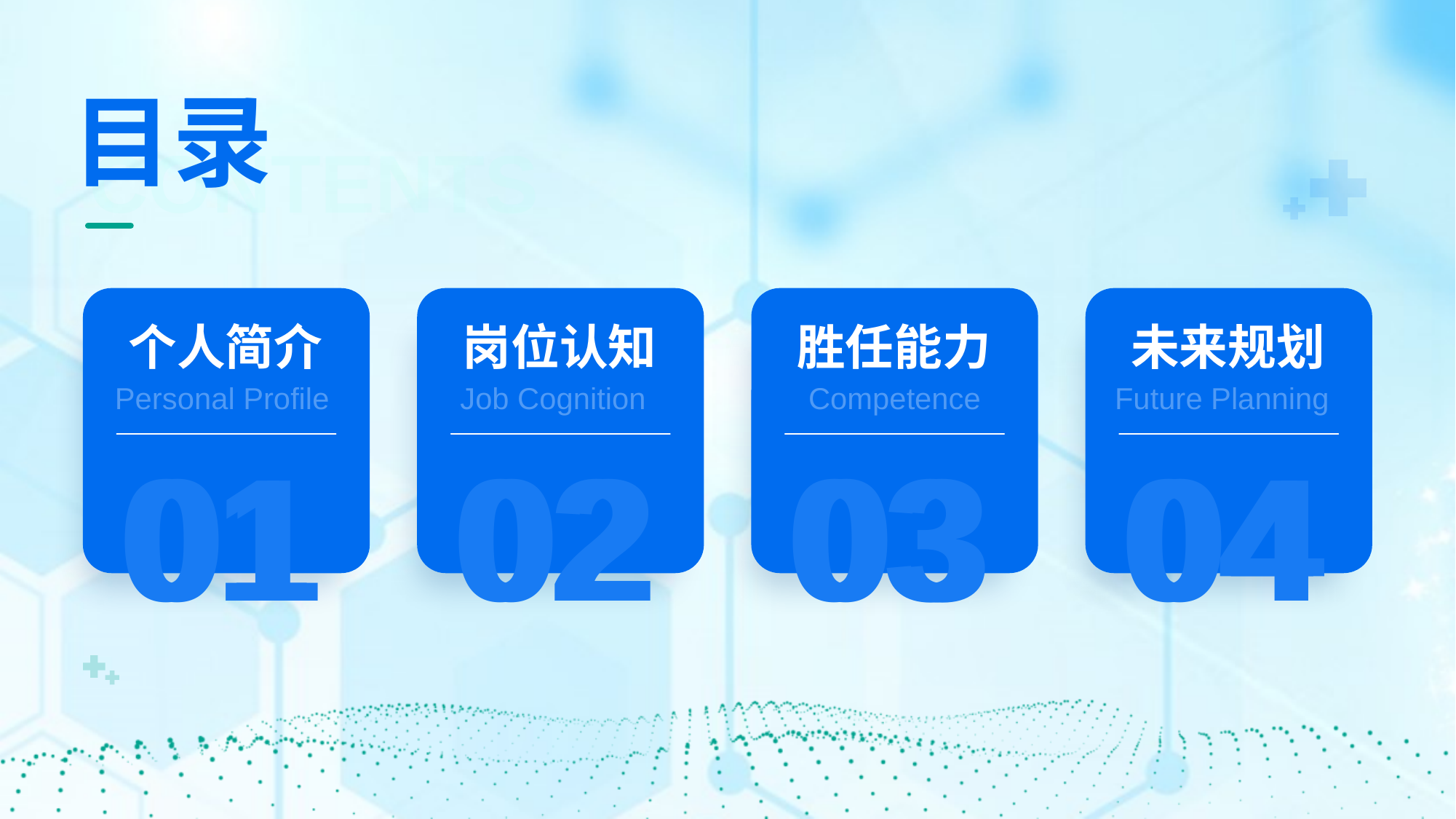

目录
CONTENTS
个人简介
岗位认知
胜任能力
未来规划
Personal Profile
Job Cognition
Competence
Future Planning
01
02
03
04